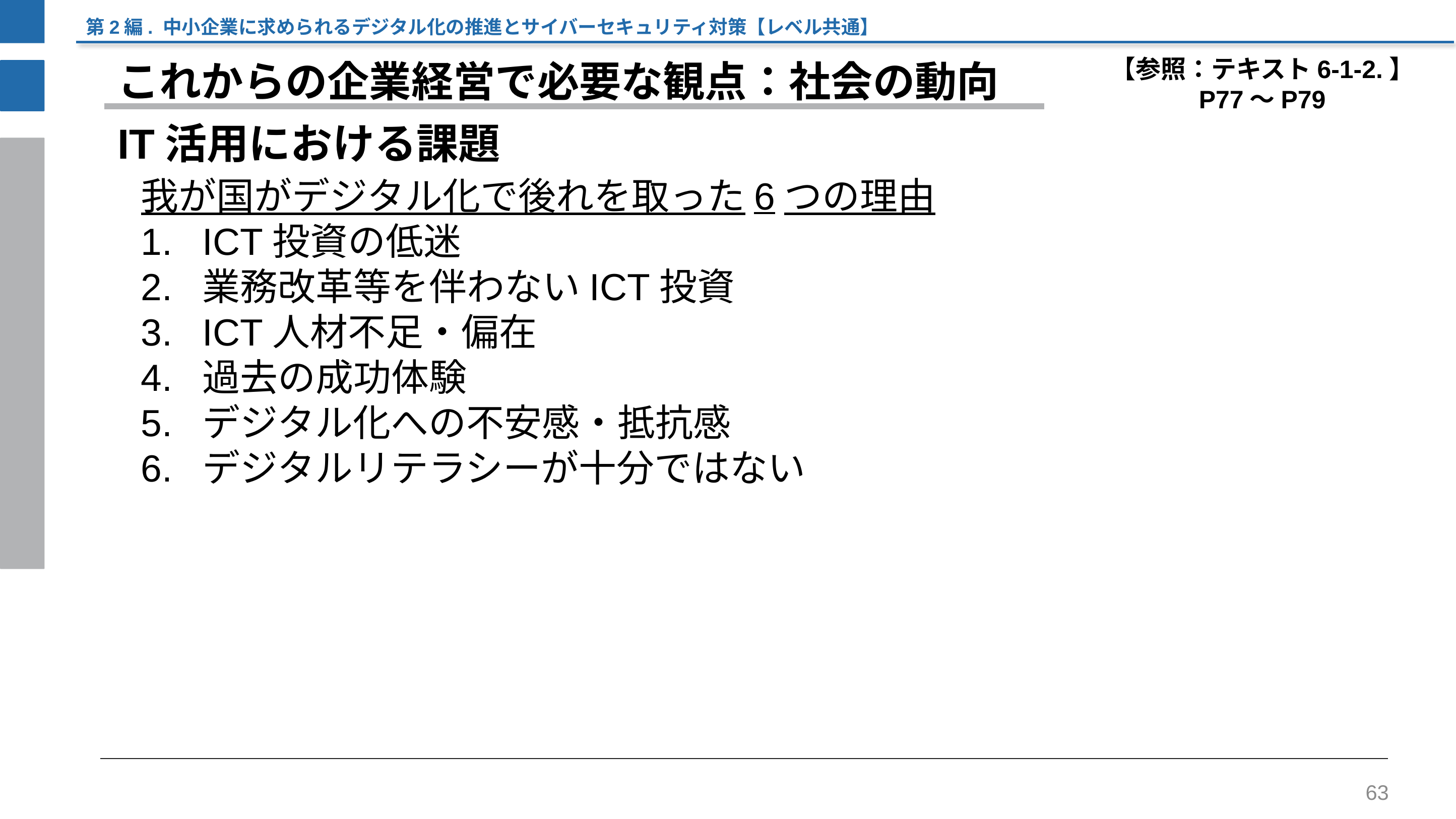

第2編. 中小企業に求められるデジタル化の推進とサイバーセキュリティ対策【レベル共通】
【参照：テキスト6-1-2.】
P77～P79
これからの企業経営で必要な観点：社会の動向
IT活用における課題
我が国がデジタル化で後れを取った6つの理由
ICT投資の低迷
業務改革等を伴わないICT投資
ICT人材不足・偏在
過去の成功体験
デジタル化への不安感・抵抗感
デジタルリテラシーが十分ではない

63